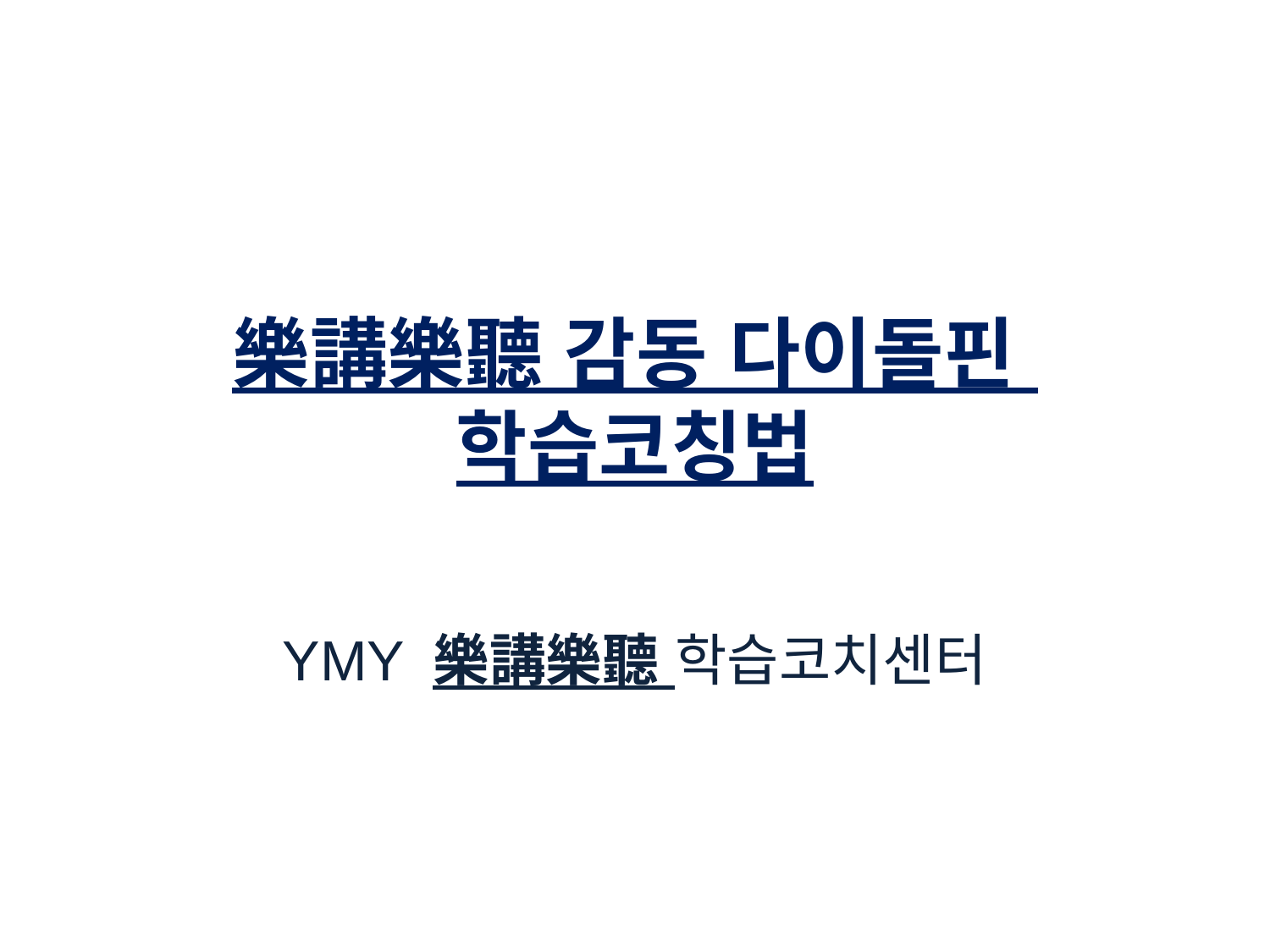

# 樂講樂聽 감동 다이돌핀 학습코칭법

YMY 樂講樂聽 학습코치센터